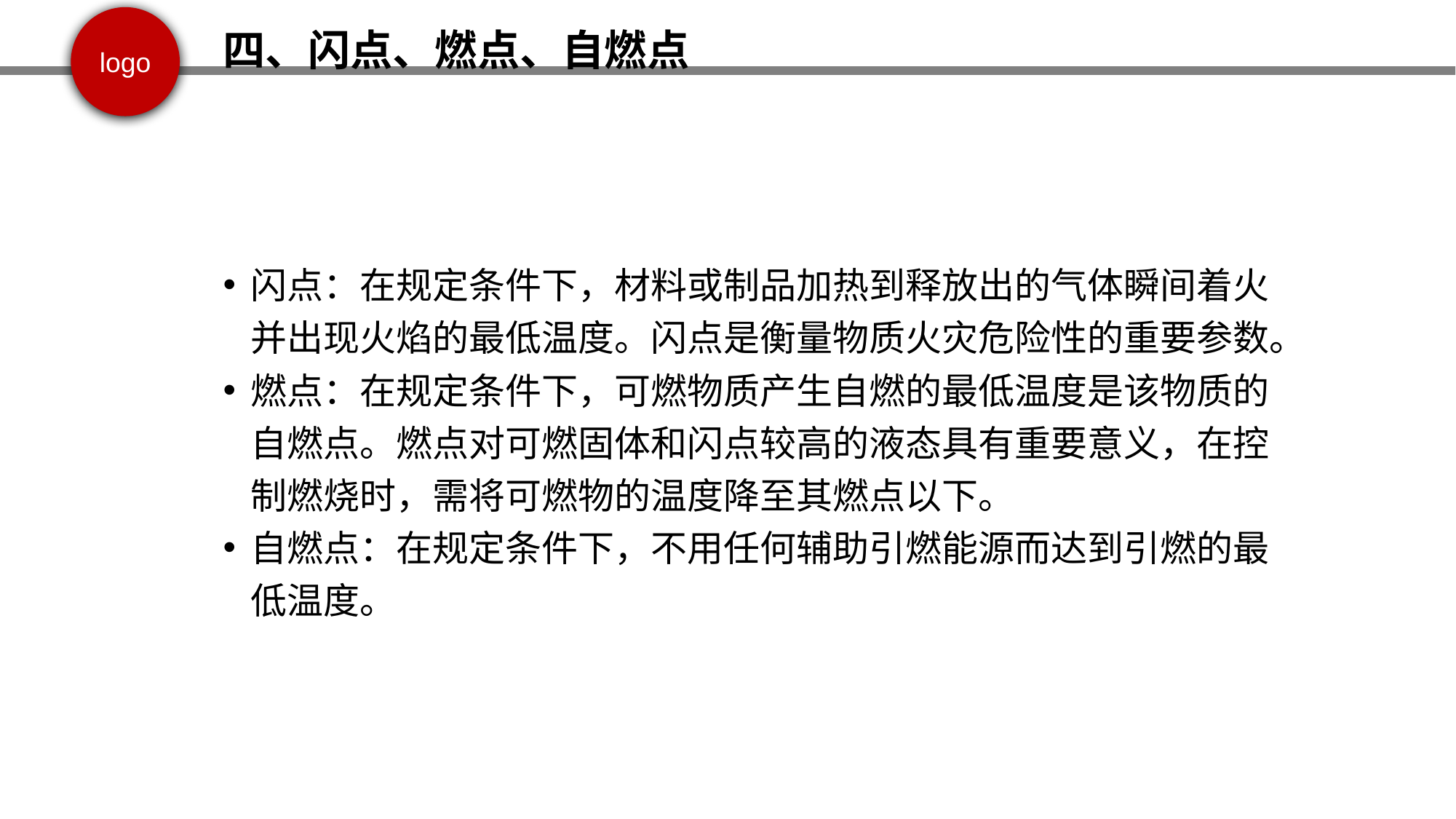

四、闪点、燃点、自燃点
闪点：在规定条件下，材料或制品加热到释放出的气体瞬间着火并出现火焰的最低温度。闪点是衡量物质火灾危险性的重要参数。
燃点：在规定条件下，可燃物质产生自燃的最低温度是该物质的自燃点。燃点对可燃固体和闪点较高的液态具有重要意义，在控制燃烧时，需将可燃物的温度降至其燃点以下。
自燃点：在规定条件下，不用任何辅助引燃能源而达到引燃的最低温度。